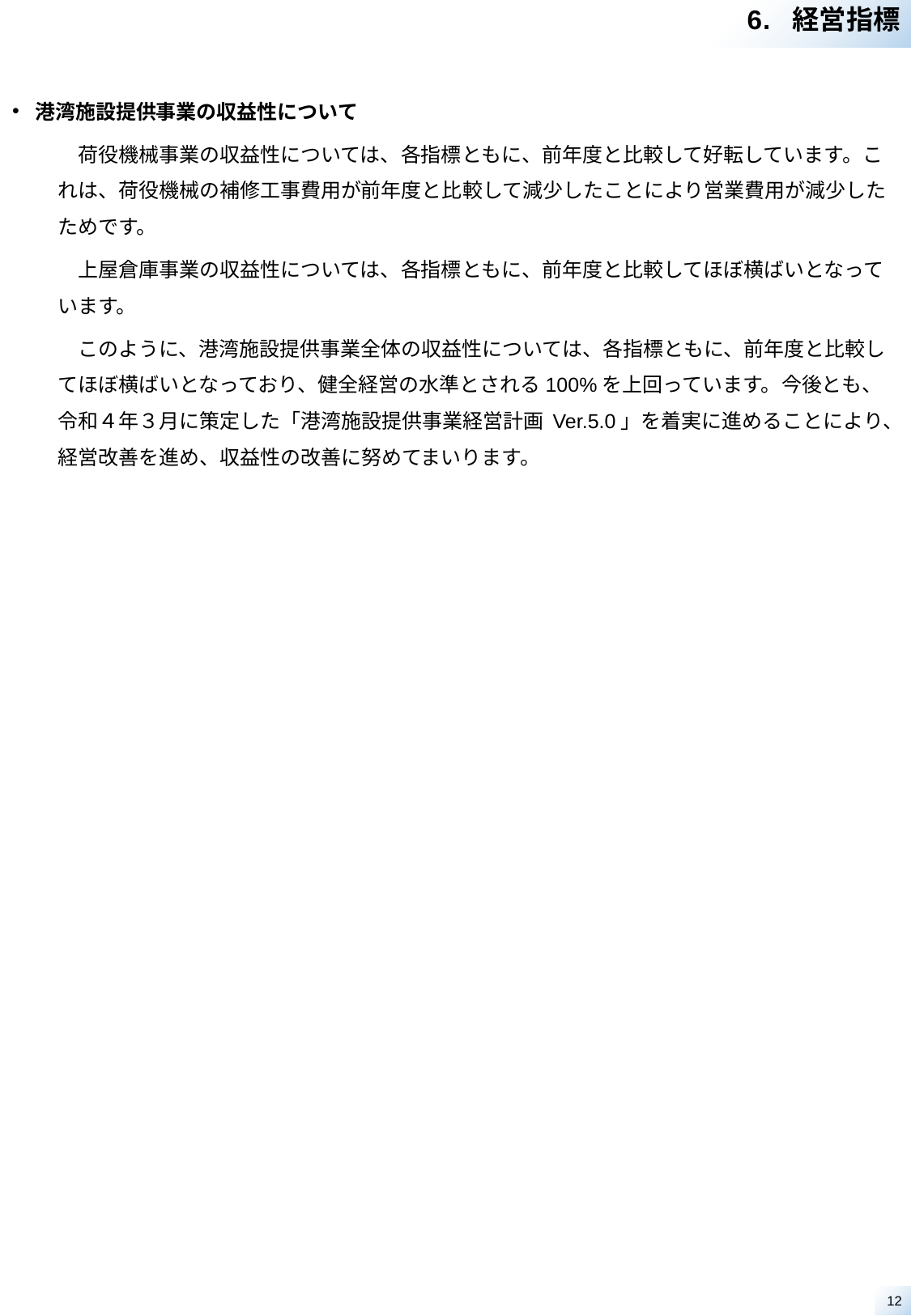

経営指標
港湾施設提供事業の収益性について
　荷役機械事業の収益性については、各指標ともに、前年度と比較して好転しています。これは、荷役機械の補修工事費用が前年度と比較して減少したことにより営業費用が減少したためです。
　上屋倉庫事業の収益性については、各指標ともに、前年度と比較してほぼ横ばいとなっています。
　このように、港湾施設提供事業全体の収益性については、各指標ともに、前年度と比較してほぼ横ばいとなっており、健全経営の水準とされる100%を上回っています。今後とも、令和４年３月に策定した「港湾施設提供事業経営計画 Ver.5.0」を着実に進めることにより、経営改善を進め、収益性の改善に努めてまいります。

12